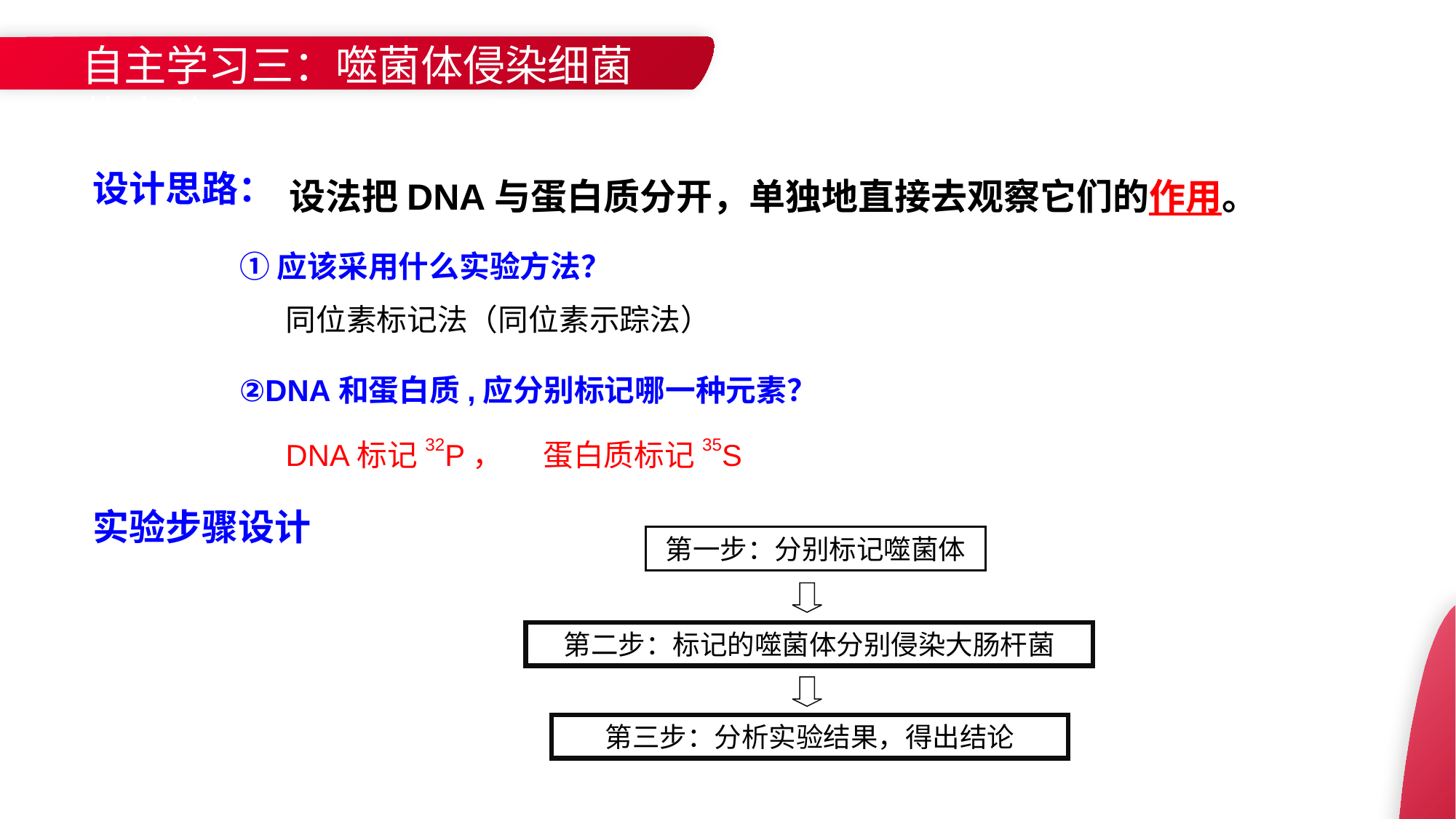

自主学习三：噬菌体侵染细菌的实验：
设法把DNA与蛋白质分开，单独地直接去观察它们的作用。
设计思路：
①应该采用什么实验方法？
同位素标记法（同位素示踪法）
②DNA和蛋白质,应分别标记哪一种元素？
DNA标记32P，      蛋白质标记35S
实验步骤设计
第一步：分别标记噬菌体

第二步：标记的噬菌体分别侵染大肠杆菌

第三步：分析实验结果，得出结论